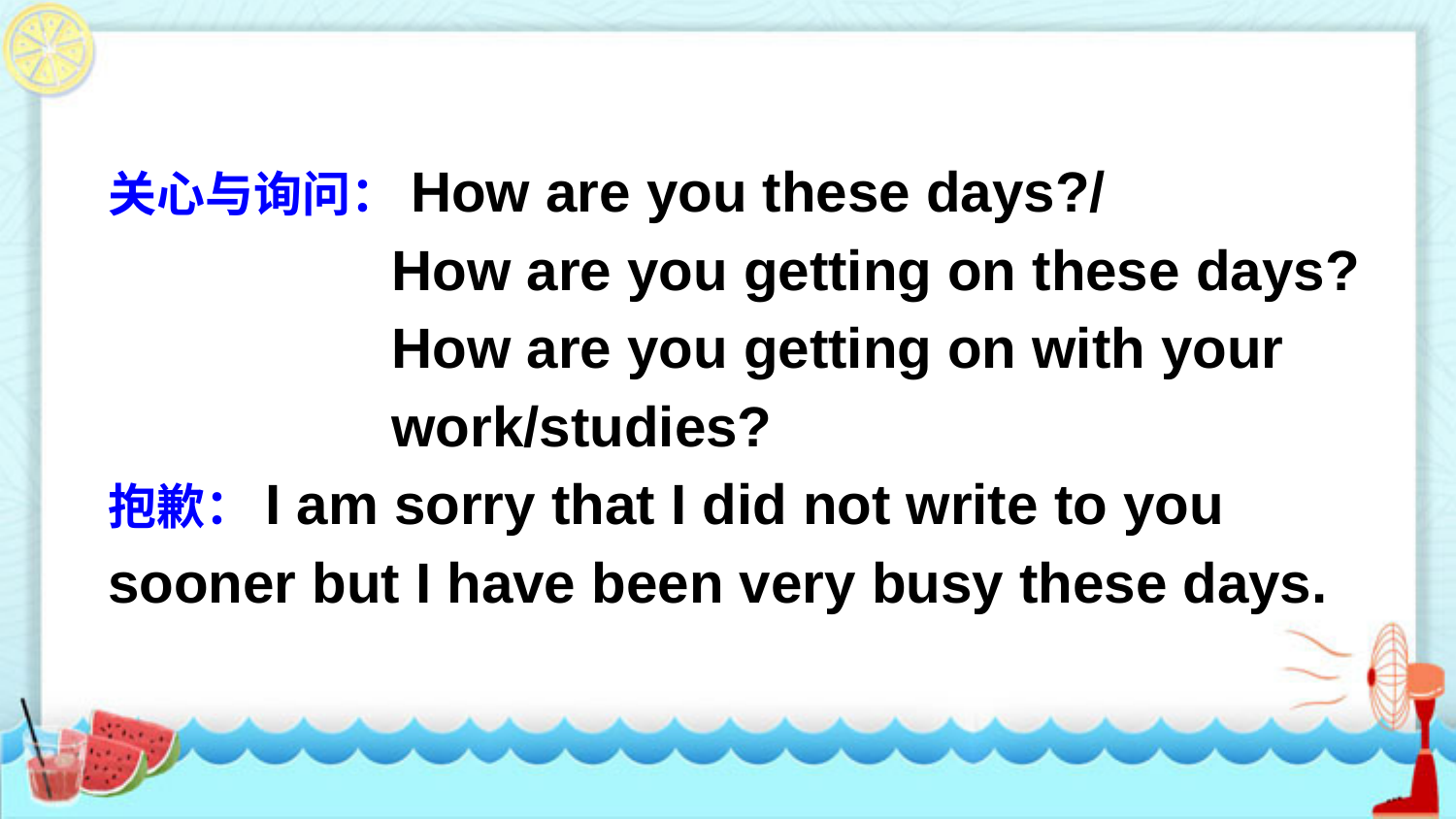

关心与询问：How are you these days?/
                  How are you getting on these days?
                  How are you getting on with your
                  work/studies?
抱歉：I am sorry that I did not write to you sooner but I have been very busy these days.